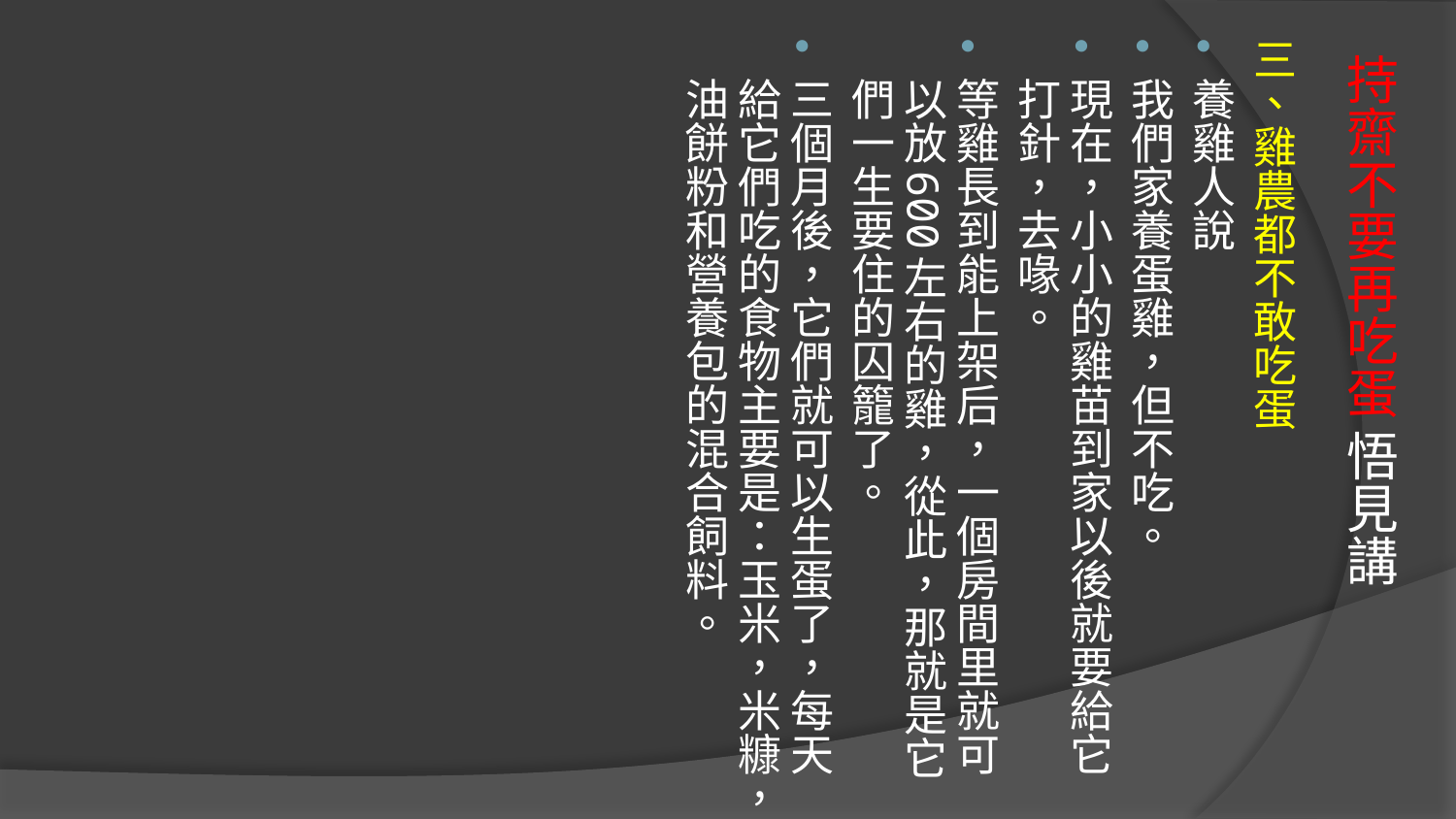

三、雞農都不敢吃蛋
養雞人說
我們家養蛋雞，但不吃。
現在，小小的雞苗到家以後就要給它打針，去喙。
等雞長到能上架后，一個房間里就可以放600左右的雞，從此，那就是它們一生要住的囚籠了。
三個月後，它們就可以生蛋了，每天給它們吃的食物主要是：玉米，米糠，油餅粉和營養包的混合飼料。

# 持齋不要再吃蛋 悟見講